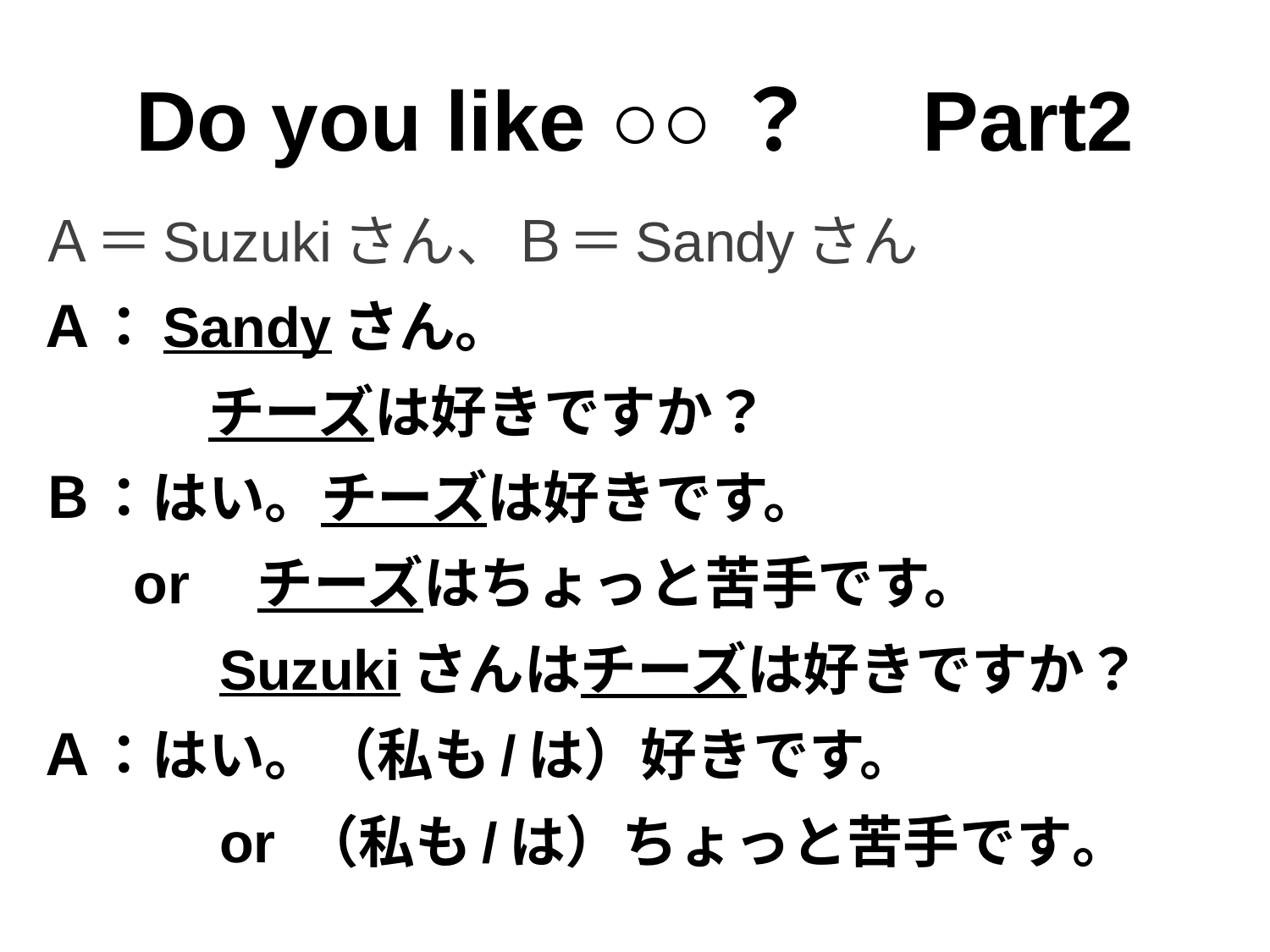

# Do you like ○○？　Part2
Ａ＝Suzukiさん、Ｂ＝Sandyさん
Ａ：Sandyさん。
　　　チーズは好きですか？
Ｂ：はい。チーズは好きです。
      or　チーズはちょっと苦手です。
　　　Suzukiさんはチーズは好きですか？
Ａ：はい。（私も/は）好きです。
　　　or （私も/は）ちょっと苦手です。